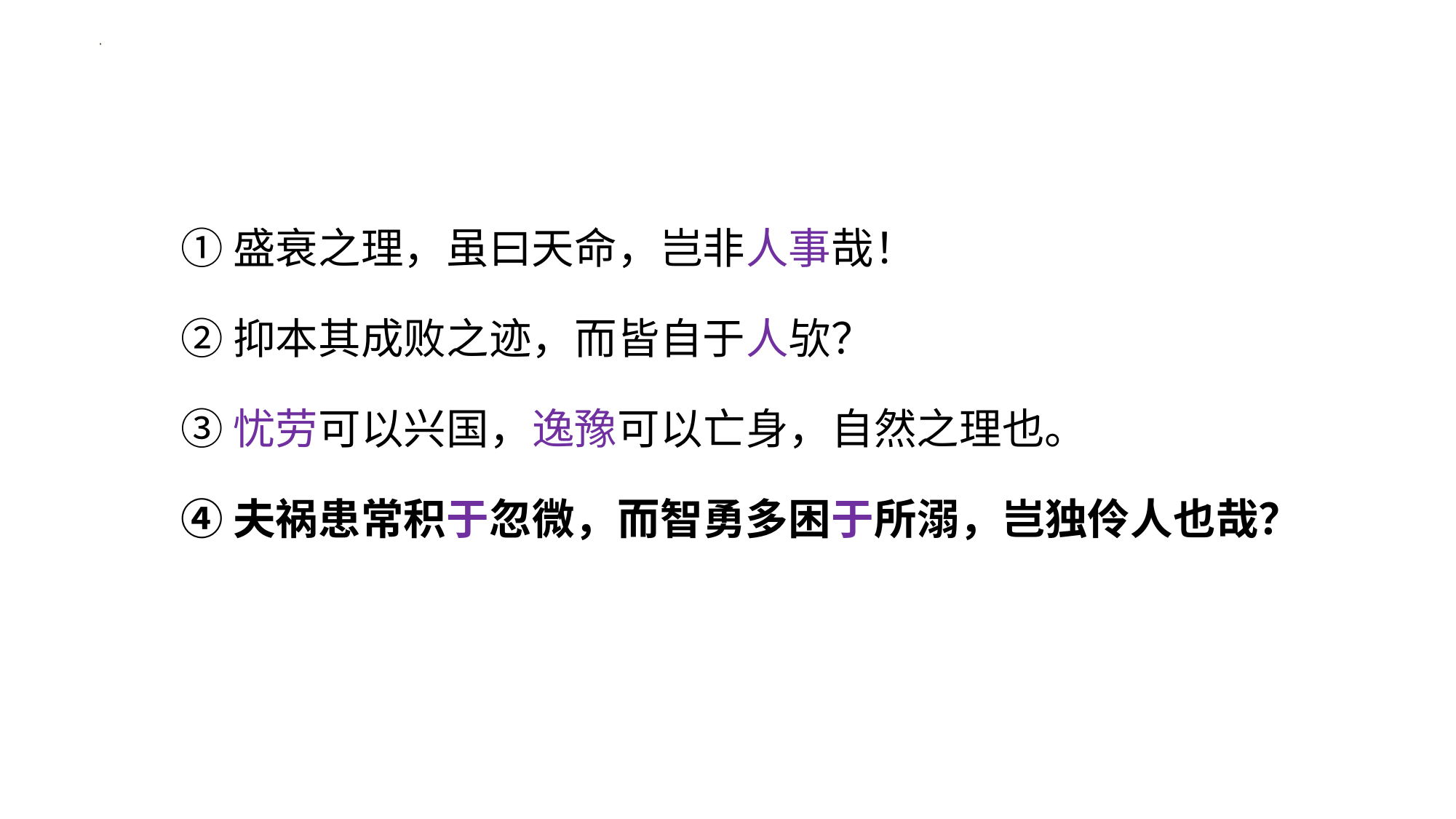

①盛衰之理，虽曰天命，岂非人事哉！
②抑本其成败之迹，而皆自于人欤？
③忧劳可以兴国，逸豫可以亡身，自然之理也。
④夫祸患常积于忽微，而智勇多困于所溺，岂独伶人也哉？